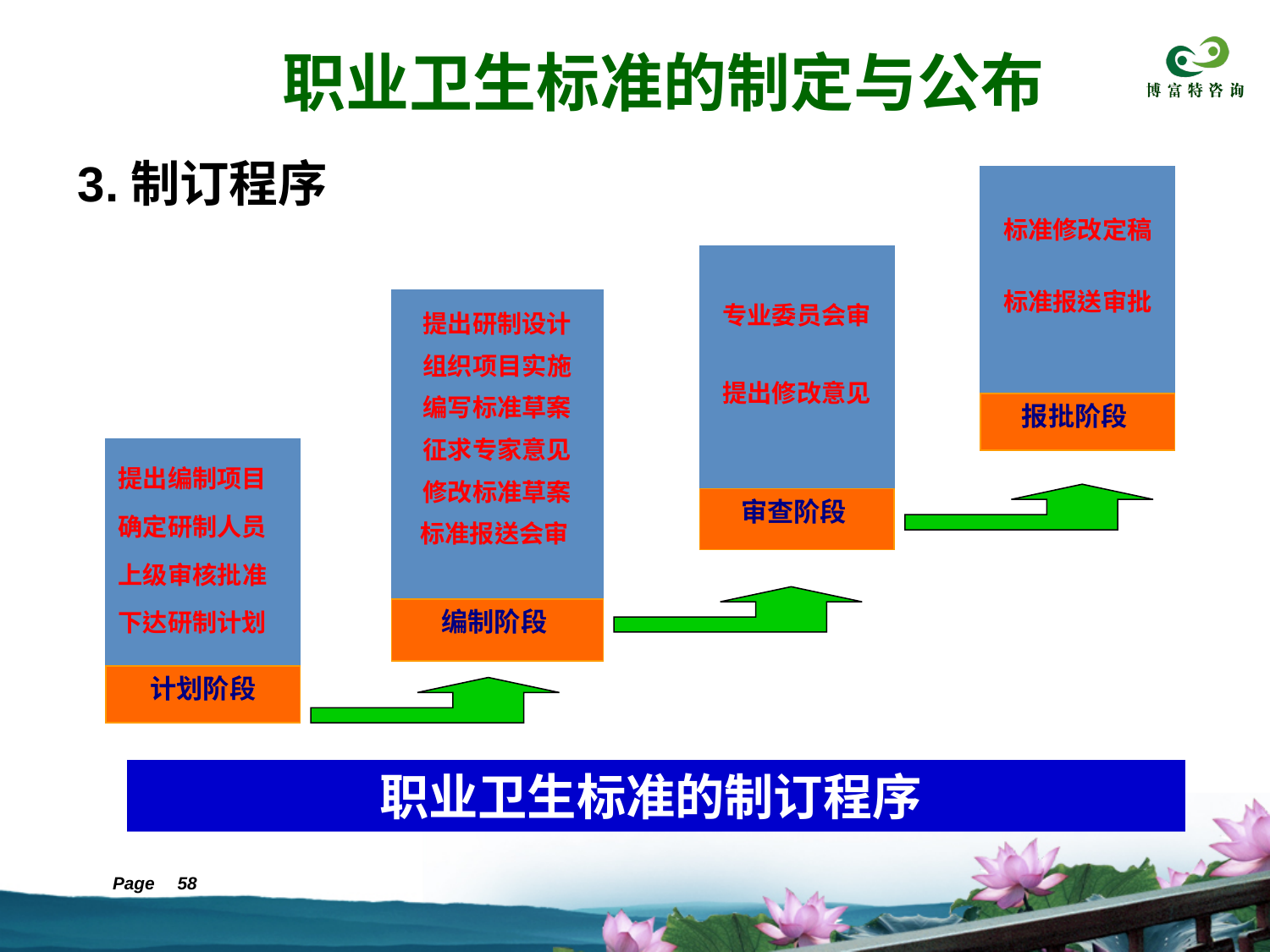

职业卫生标准的制定与公布
# 3.制订程序
标准修改定稿
标准报送审批
报批阶段
专业委员会审提出修改意见
审查阶段
提出研制设计
组织项目实施
编写标准草案
征求专家意见
修改标准草案
标准报送会审
提出编制项目
确定研制人员
上级审核批准
下达研制计划
计划阶段

编制阶段

职业卫生标准的制订程序